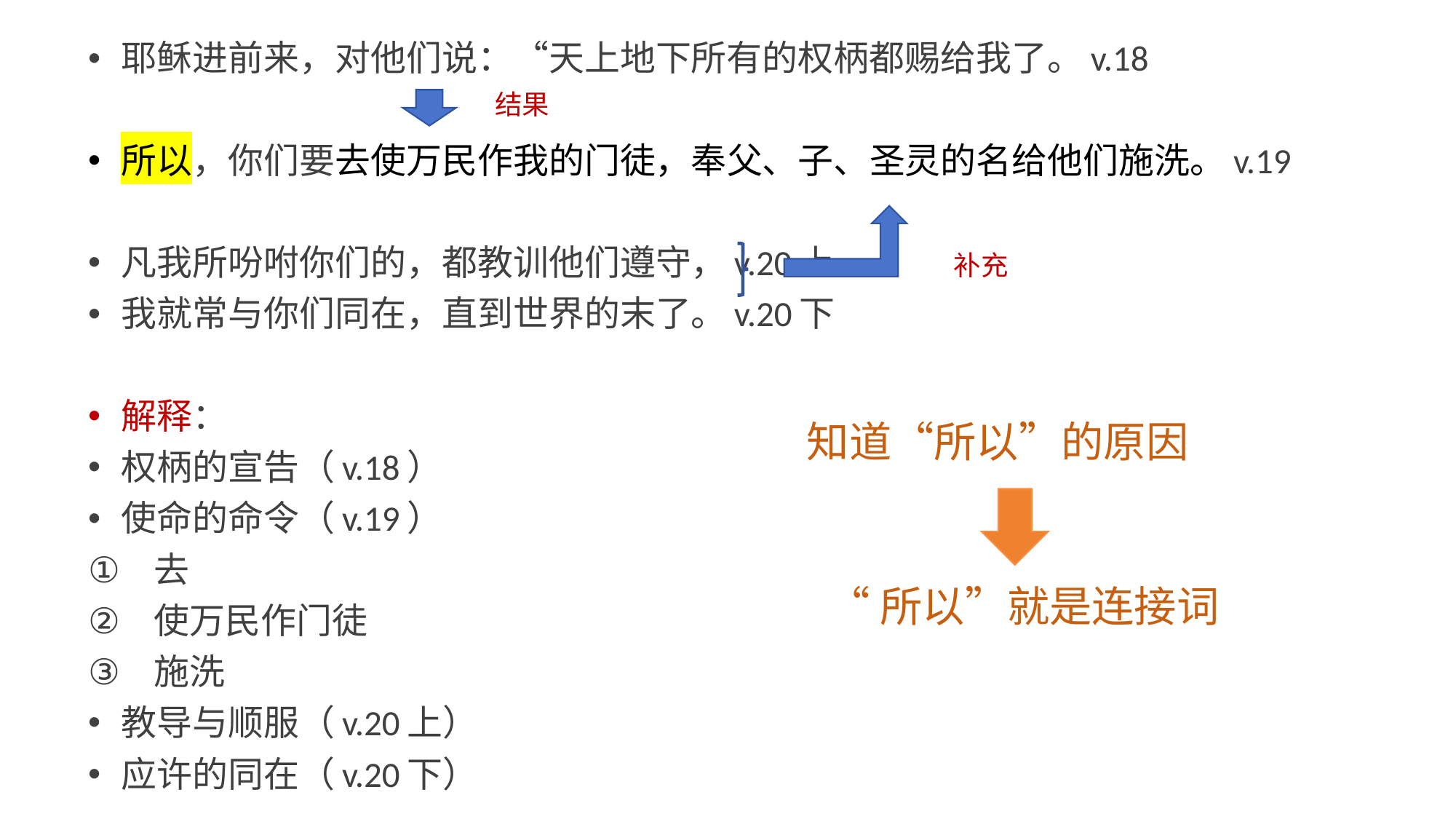

耶稣进前来，对他们说：“天上地下所有的权柄都赐给我了。v.18

所以，你们要去使万民作我的门徒，奉父、子、圣灵的名给他们施洗。v.19

凡我所吩咐你们的，都教训他们遵守，v.20上
我就常与你们同在，直到世界的末了。v.20下

解释：
权柄的宣告（v.18）
使命的命令（v.19）
去
使万民作门徒
施洗
教导与顺服（v.20上）
应许的同在（v.20下）
结果

补充
知道“所以”的原因

“所以”就是连接词